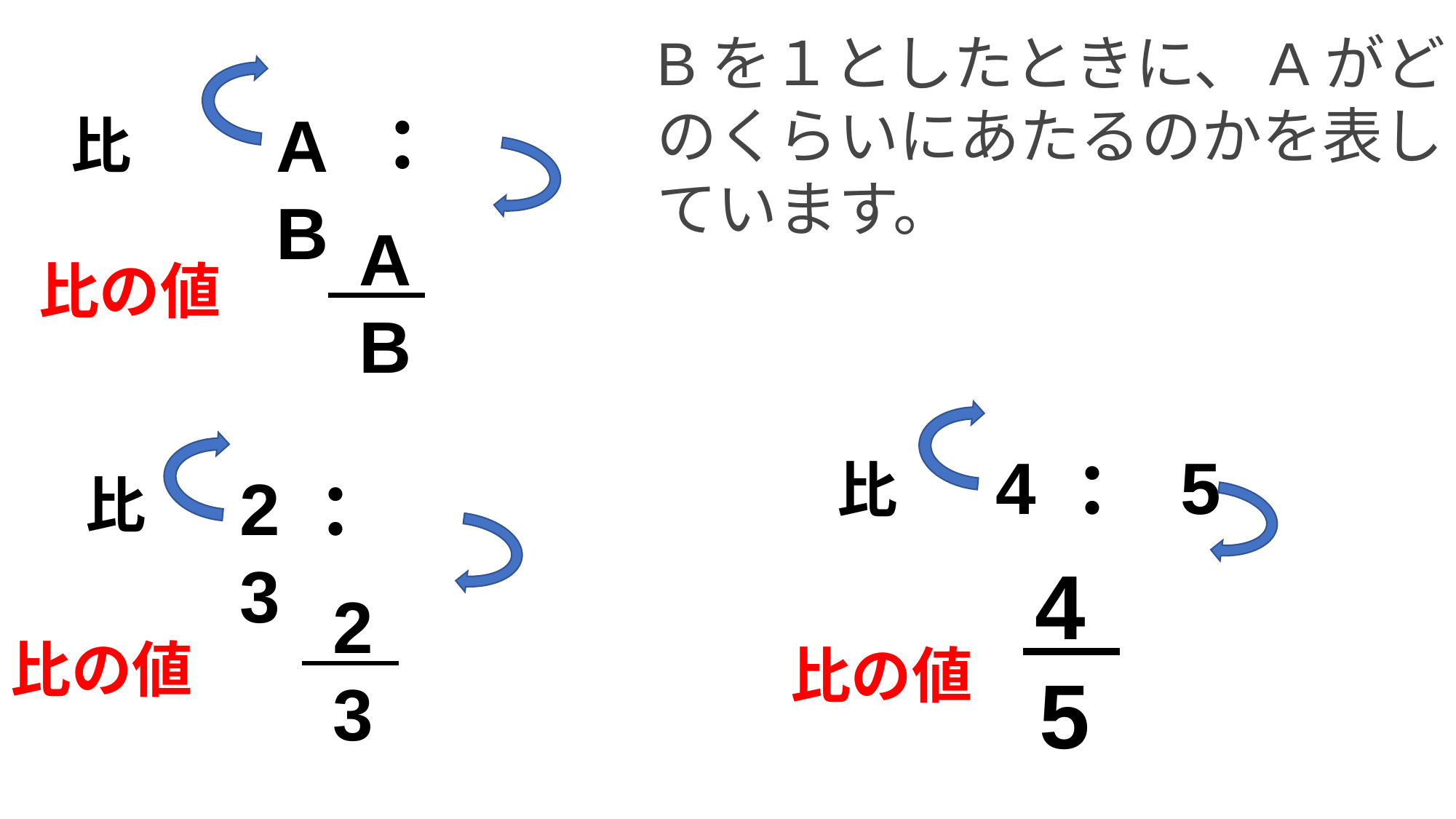

Bを１としたときに、Aがどのくらいにあたるのかを表しています。

A ： B
比

 A
 B
比の値

4 ： 5
比

2 ： 3
比

 4
 5
 2
 3
比の値
比の値